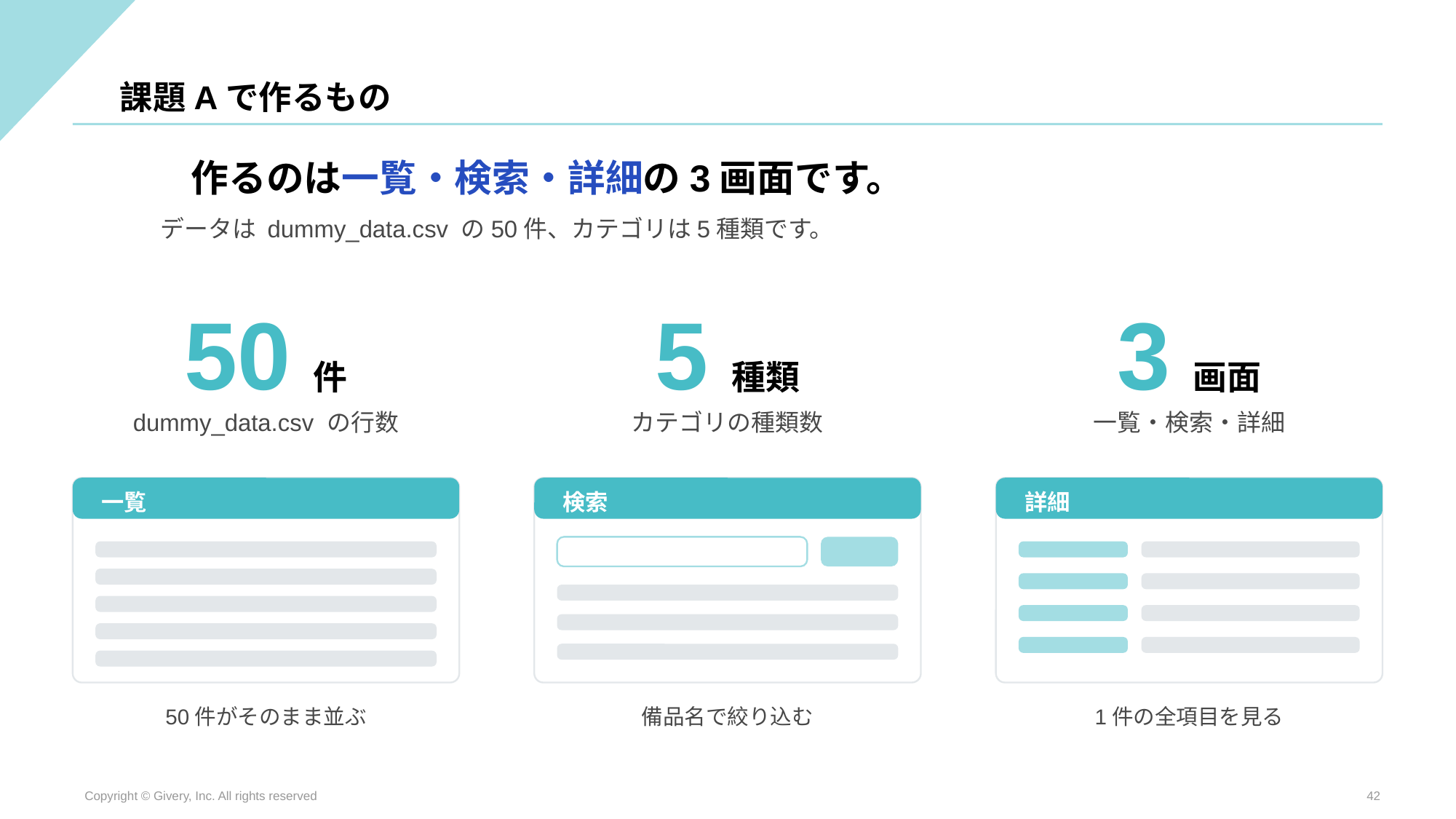

課題Aで作るもの

作るのは一覧・検索・詳細の3画面です。
データは dummy_data.csv の50件、カテゴリは5種類です。
50件
5種類
3画面
dummy_data.csv の行数
カテゴリの種類数
一覧・検索・詳細

一覧
検索
詳細

50件がそのまま並ぶ
備品名で絞り込む
1件の全項目を見る
Copyright © Givery, Inc. All rights reserved
42